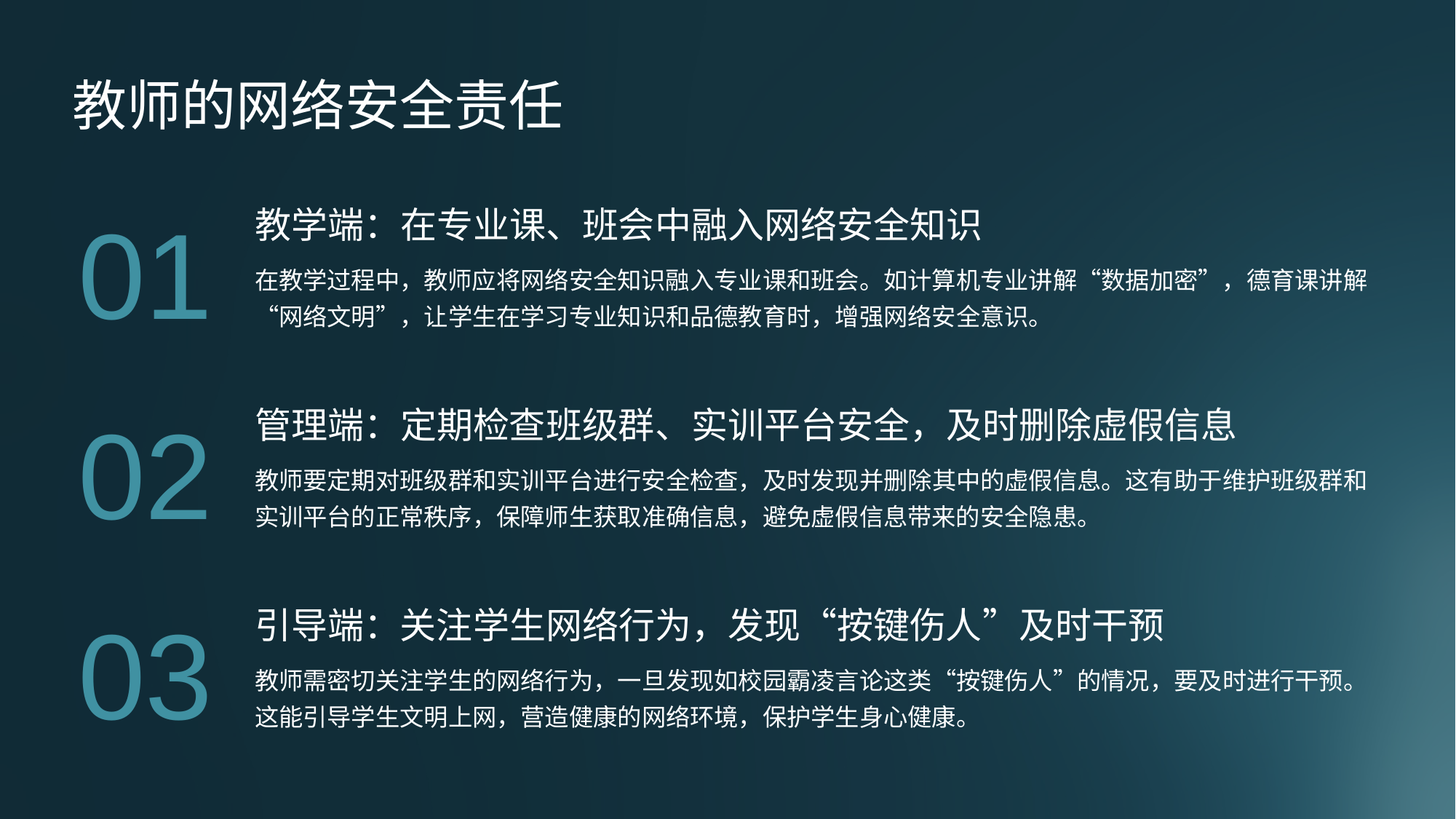

教师的网络安全责任
教学端：在专业课、班会中融入网络安全知识
01
在教学过程中，教师应将网络安全知识融入专业课和班会。如计算机专业讲解“数据加密”，德育课讲解“网络文明”，让学生在学习专业知识和品德教育时，增强网络安全意识。
管理端：定期检查班级群、实训平台安全，及时删除虚假信息
02
教师要定期对班级群和实训平台进行安全检查，及时发现并删除其中的虚假信息。这有助于维护班级群和实训平台的正常秩序，保障师生获取准确信息，避免虚假信息带来的安全隐患。
引导端：关注学生网络行为，发现“按键伤人”及时干预
03
教师需密切关注学生的网络行为，一旦发现如校园霸凌言论这类“按键伤人”的情况，要及时进行干预。这能引导学生文明上网，营造健康的网络环境，保护学生身心健康。